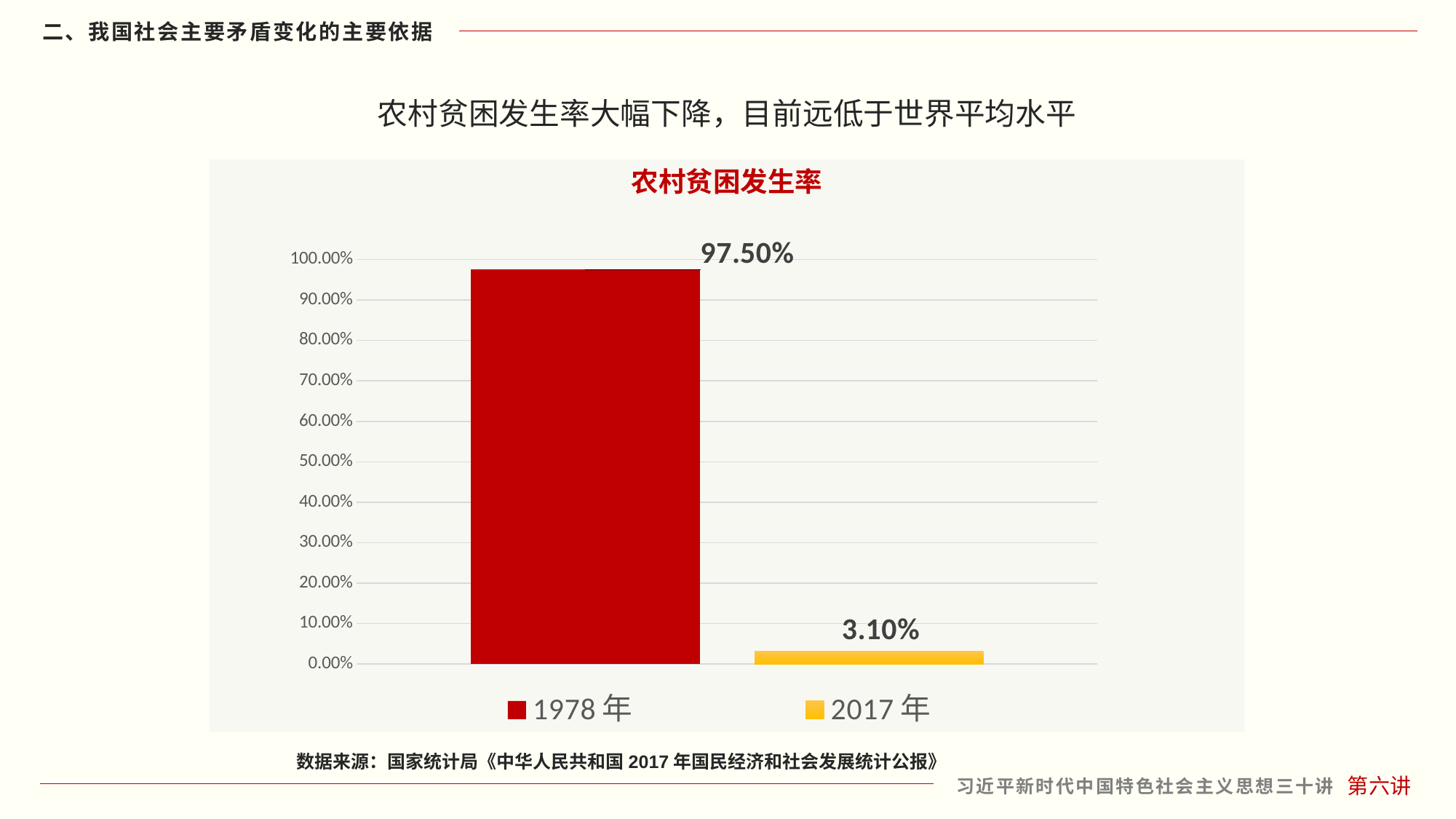

农村贫困发生率大幅下降，目前远低于世界平均水平

农村贫困发生率

### Chart

| Category | 1978年 | 2017年 |
|---|---|---|
| 农村贫困发生率 | 0.975 | 0.031 |
数据来源：国家统计局《中华人民共和国2017年国民经济和社会发展统计公报》